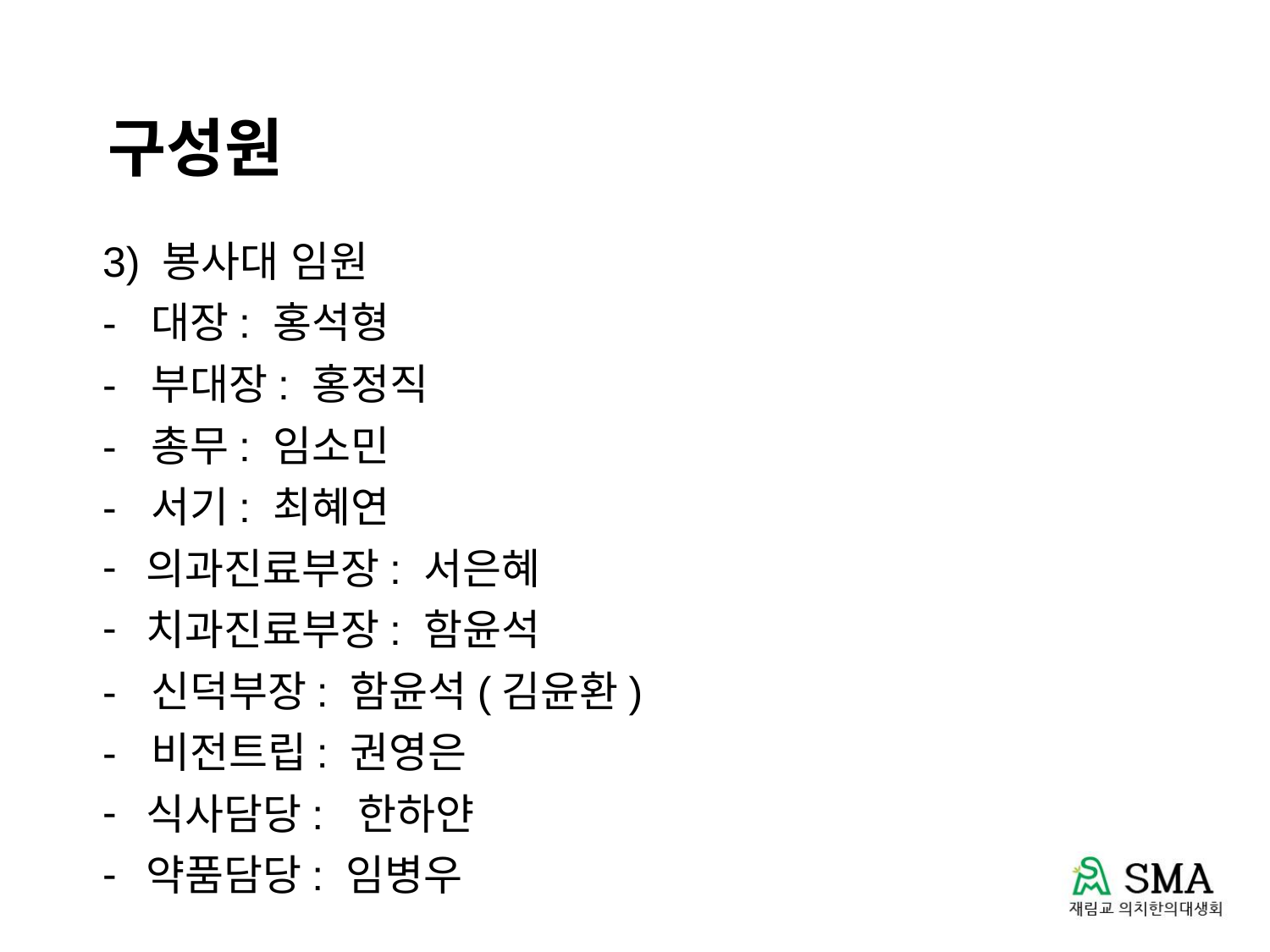

# 구성원
3) 봉사대 임원
-  대장: 홍석형
-  부대장: 홍정직
-  총무: 임소민
-  서기: 최혜연
 의과진료부장: 서은혜
 치과진료부장: 함윤석
-  신덕부장: 함윤석(김윤환)
-  비전트립: 권영은
 식사담당:  한하얀
 약품담당: 임병우